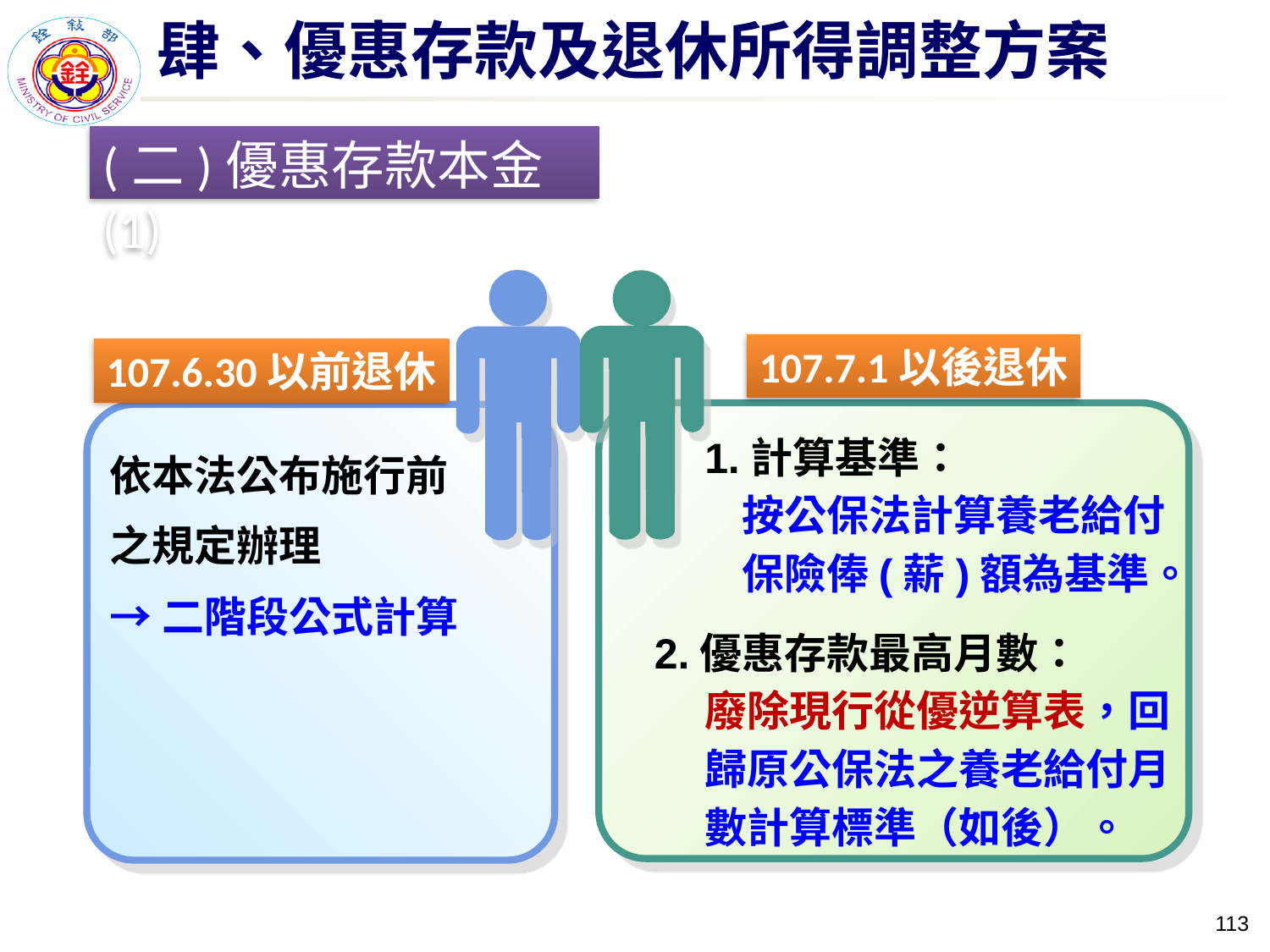

肆、優惠存款及退休所得調整方案
(二)優惠存款本金(1)

1.計算基準：
按公保法計算養老給付保險俸(薪)額為基準。
2.優惠存款最高月數：
廢除現行從優逆算表，回歸原公保法之養老給付月數計算標準（如後）。
107.7.1以後退休
107.6.30以前退休
依本法公布施行前之規定辦理
→二階段公式計算
113